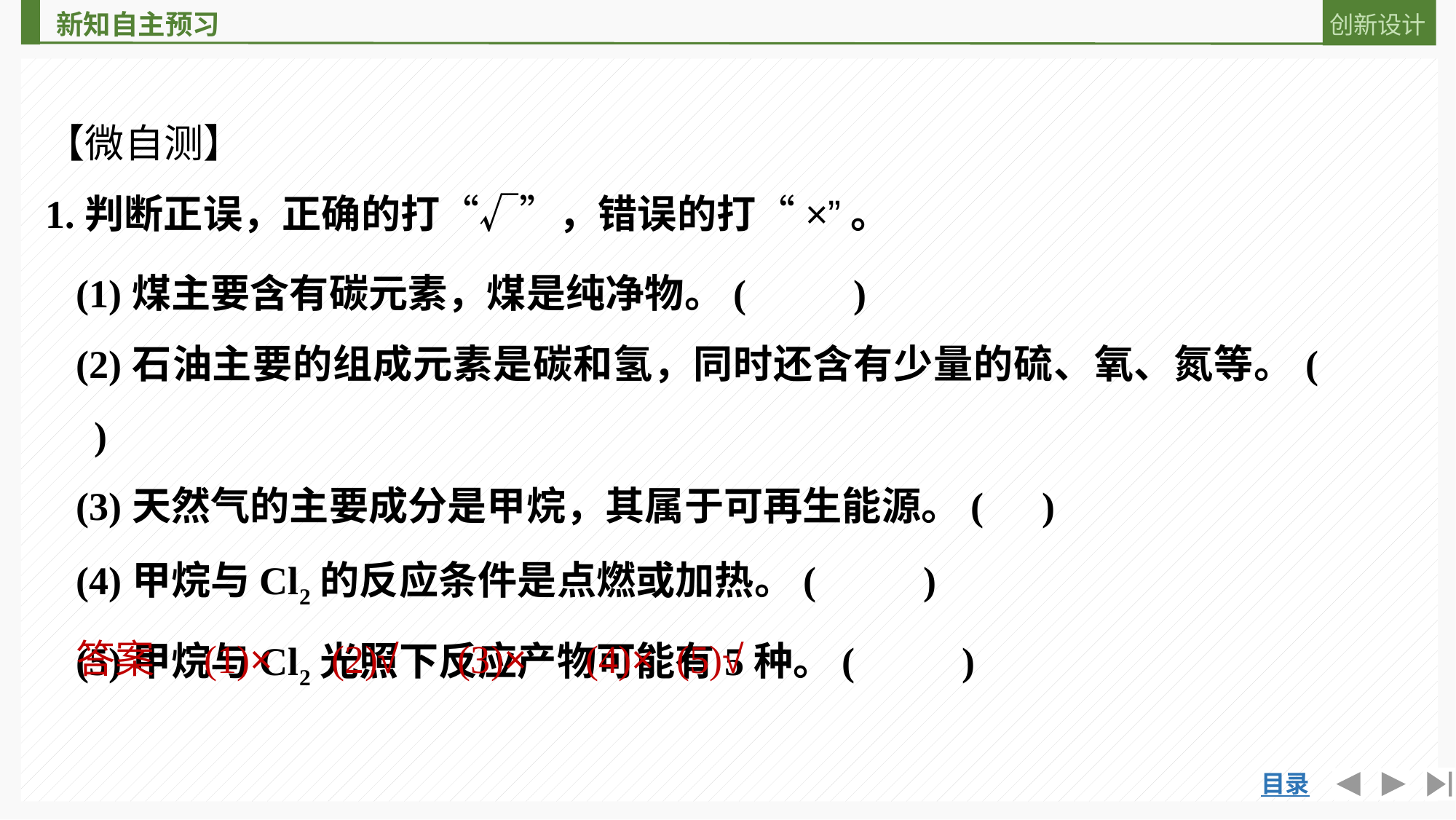

【微自测】
1.判断正误，正确的打“√”，错误的打“×”。
(1)煤主要含有碳元素，煤是纯净物。(　　 )
(2)石油主要的组成元素是碳和氢，同时还含有少量的硫、氧、氮等。(　　 )
(3)天然气的主要成分是甲烷，其属于可再生能源。(　)
(4)甲烷与Cl2的反应条件是点燃或加热。(　　 )
(5)甲烷与Cl2光照下反应产物可能有5种。(　　 )
答案　(1)×　(2)√　(3)×　(4)×  (5)√